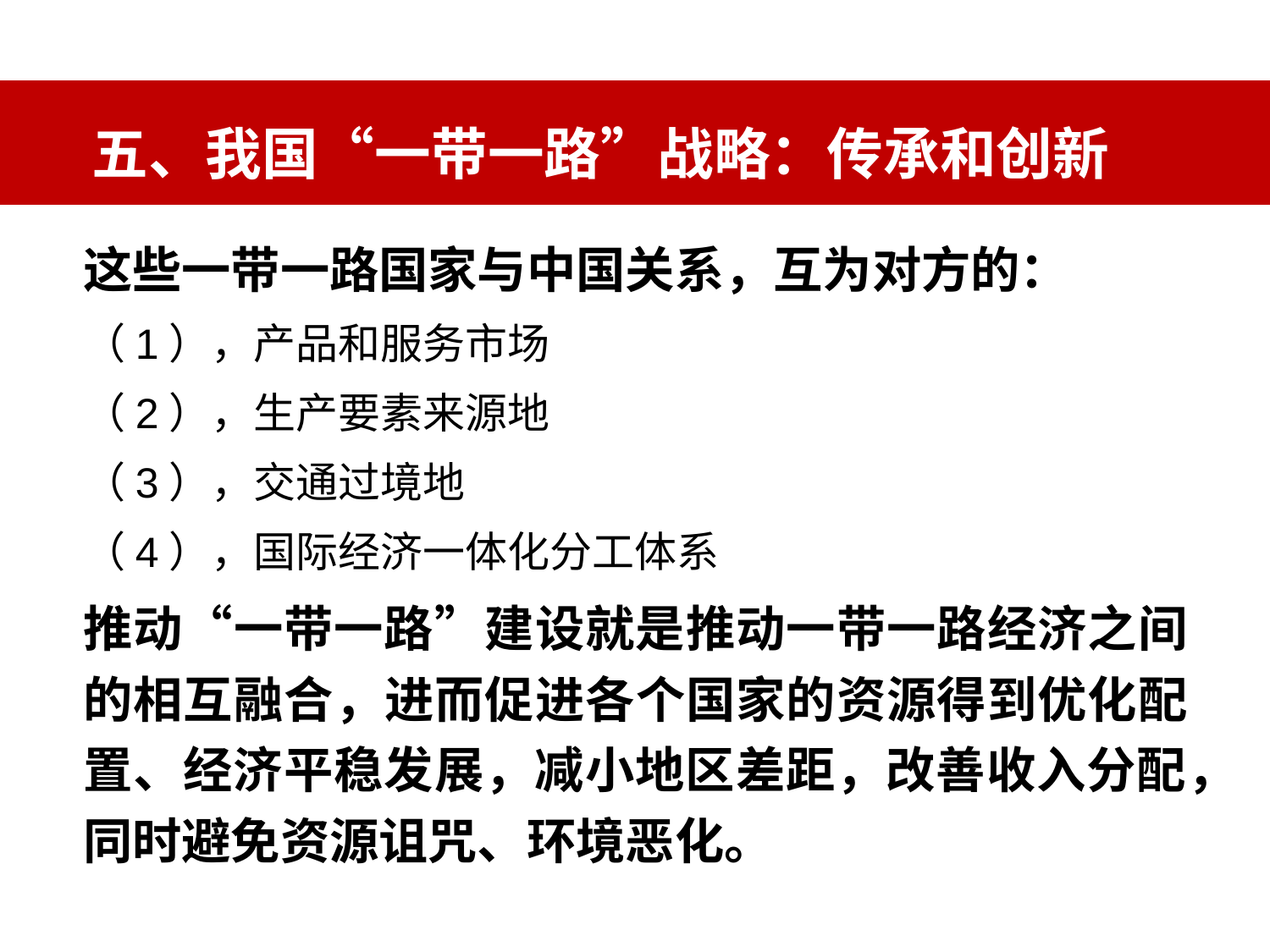

# 五、我国“一带一路”战略：传承和创新
这些一带一路国家与中国关系，互为对方的：
（1），产品和服务市场
（2），生产要素来源地
（3），交通过境地
（4），国际经济一体化分工体系
推动“一带一路”建设就是推动一带一路经济之间的相互融合，进而促进各个国家的资源得到优化配置、经济平稳发展，减小地区差距，改善收入分配，同时避免资源诅咒、环境恶化。